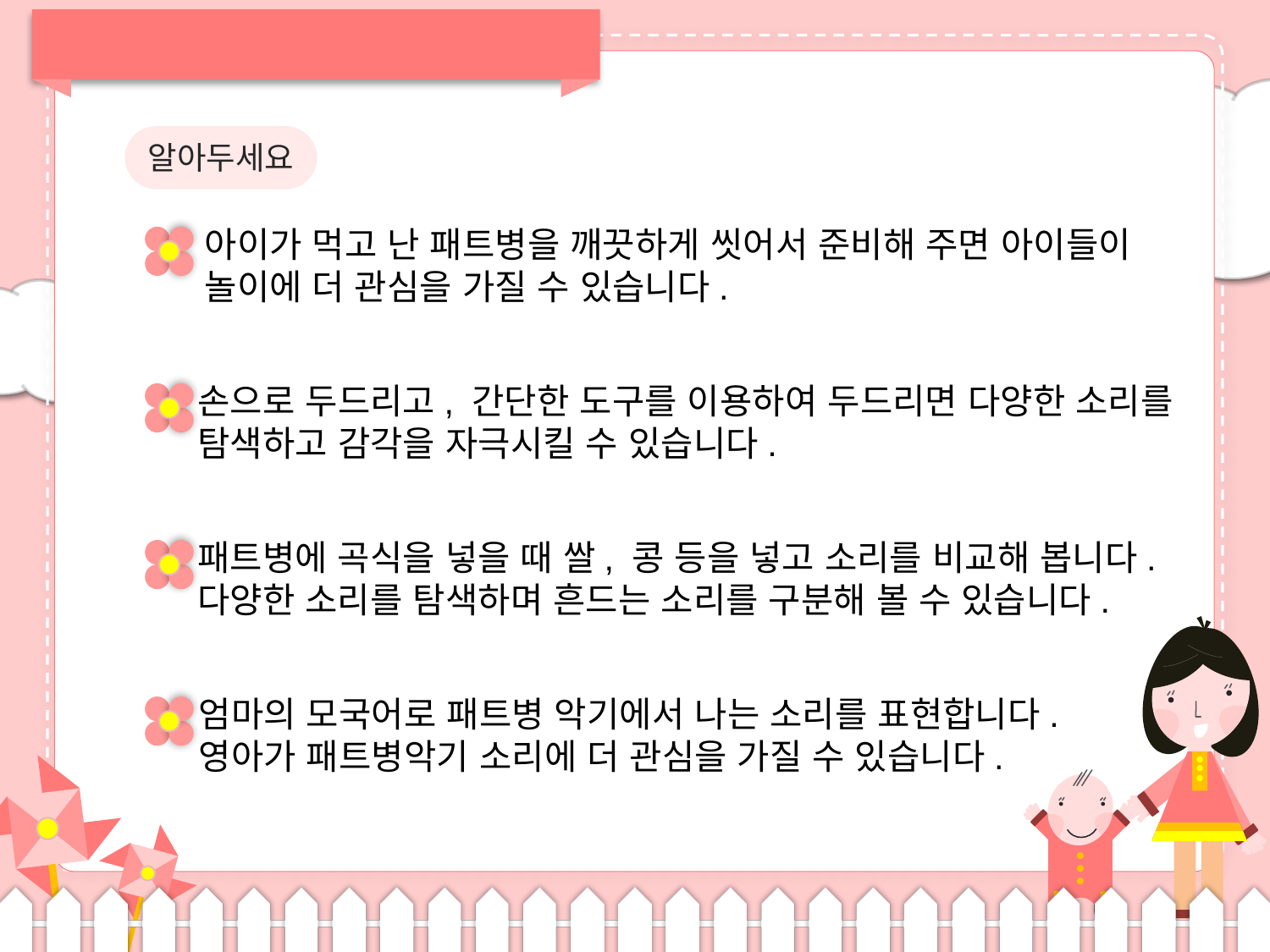

알아두세요
아이가 먹고 난 패트병을 깨끗하게 씻어서 준비해 주면 아이들이
놀이에 더 관심을 가질 수 있습니다.

손으로 두드리고, 간단한 도구를 이용하여 두드리면 다양한 소리를
탐색하고 감각을 자극시킬 수 있습니다.

패트병에 곡식을 넣을 때 쌀, 콩 등을 넣고 소리를 비교해 봅니다.
다양한 소리를 탐색하며 흔드는 소리를 구분해 볼 수 있습니다.

엄마의 모국어로 패트병 악기에서 나는 소리를 표현합니다.
영아가 패트병악기 소리에 더 관심을 가질 수 있습니다.